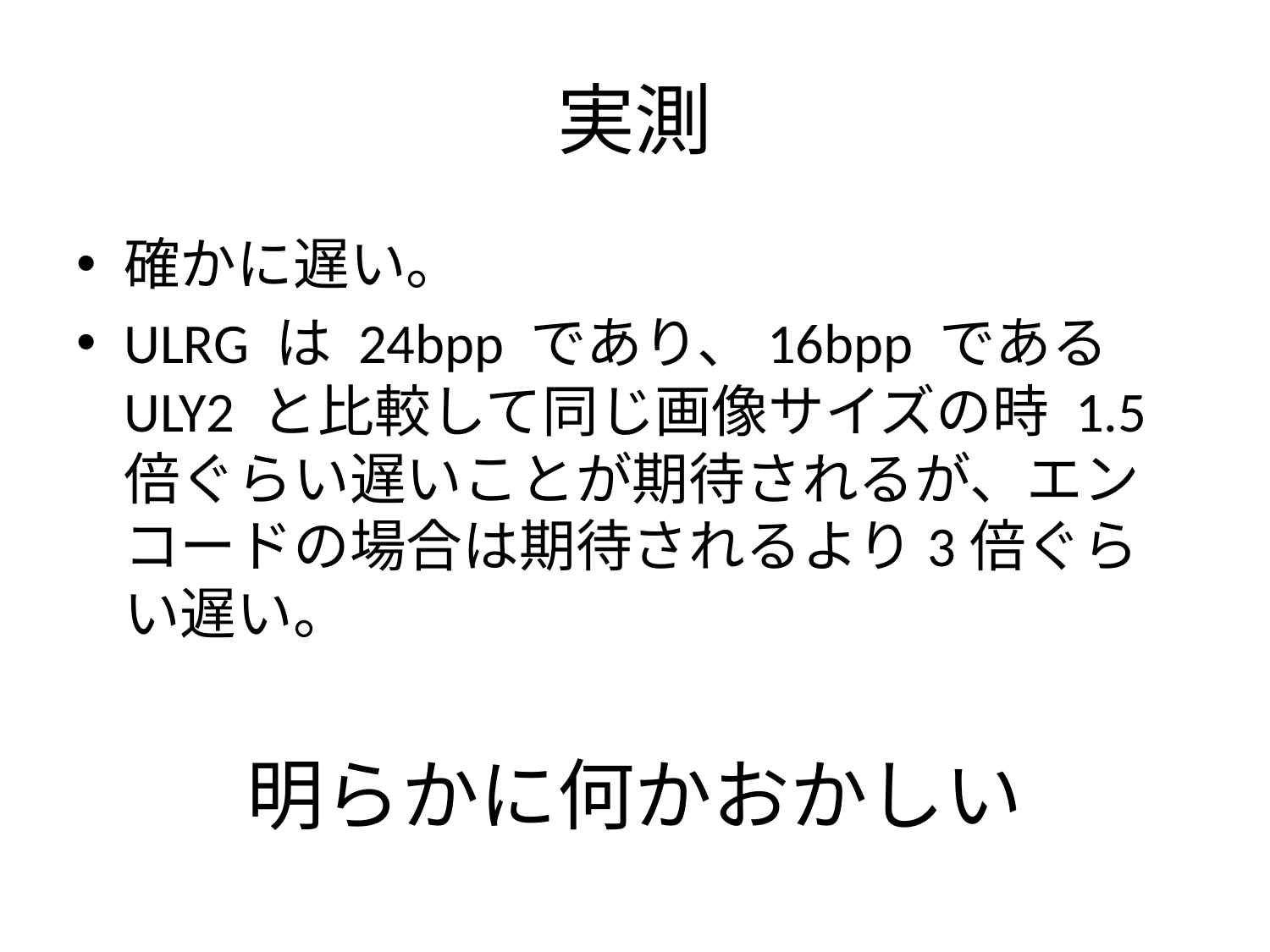

# 実測
確かに遅い。
ULRG は 24bpp であり、16bpp である ULY2 と比較して同じ画像サイズの時 1.5 倍ぐらい遅いことが期待されるが、エンコードの場合は期待されるより3倍ぐらい遅い。
明らかに何かおかしい